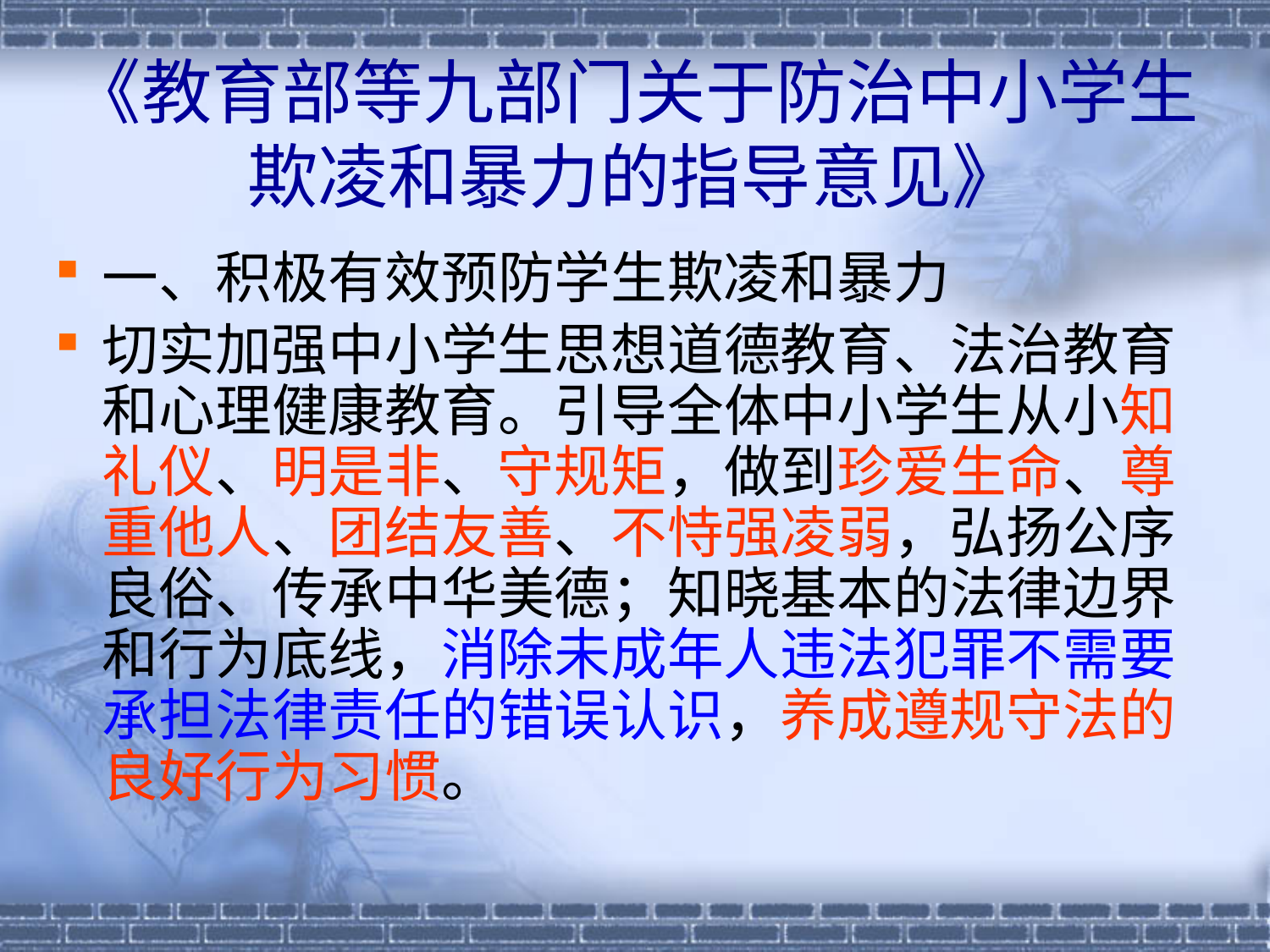

# 《教育部等九部门关于防治中小学生欺凌和暴力的指导意见》
一、积极有效预防学生欺凌和暴力
切实加强中小学生思想道德教育、法治教育和心理健康教育。引导全体中小学生从小知礼仪、明是非、守规矩，做到珍爱生命、尊重他人、团结友善、不恃强凌弱，弘扬公序良俗、传承中华美德；知晓基本的法律边界和行为底线，消除未成年人违法犯罪不需要承担法律责任的错误认识，养成遵规守法的良好行为习惯。